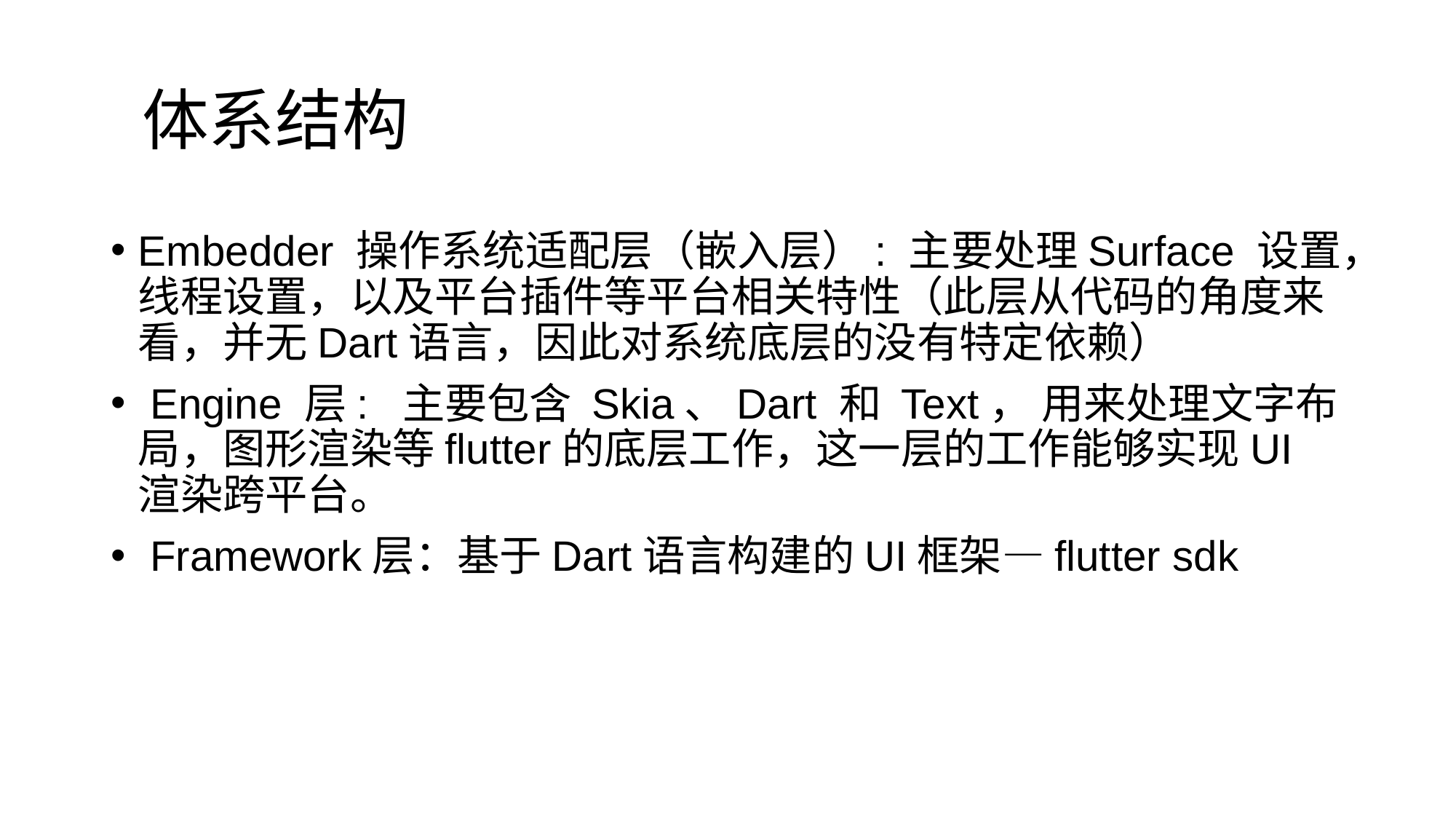

# 体系结构
Embedder 操作系统适配层（嵌入层）: 主要处理Surface 设置，线程设置，以及平台插件等平台相关特性（此层从代码的角度来看，并无Dart语言，因此对系统底层的没有特定依赖）
 Engine 层:  主要包含 Skia、Dart 和 Text， 用来处理文字布局，图形渲染等flutter的底层工作，这一层的工作能够实现UI渲染跨平台。
 Framework层：基于Dart语言构建的UI框架—flutter sdk